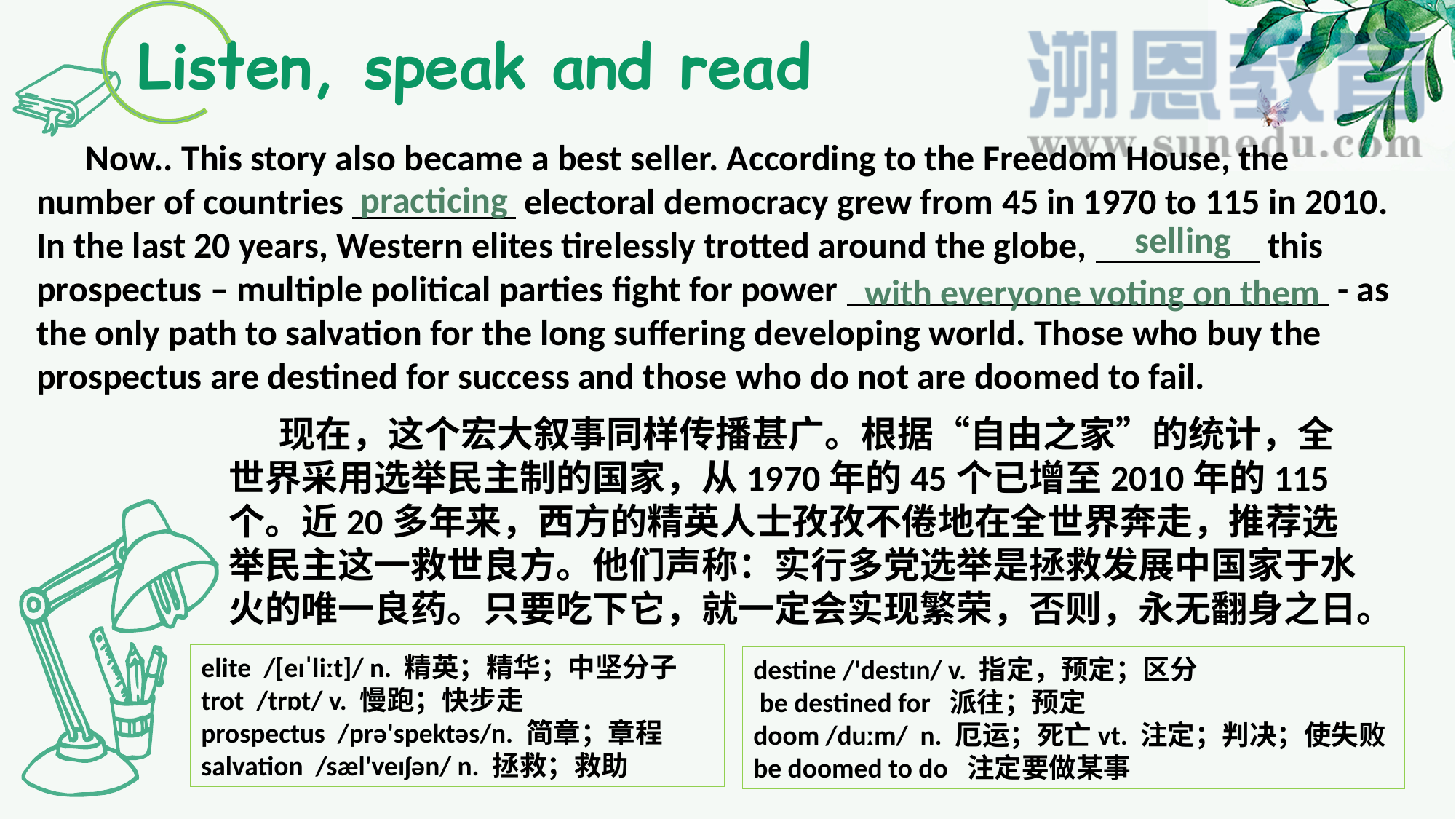

Listen, speak and read

      Now.. This story also became a best seller. According to the Freedom House, the number of countries                      electoral democracy grew from 45 in 1970 to 115 in 2010. In the last 20 years, Western elites tirelessly trotted around the globe,                      this prospectus – multiple political parties fight for power                                                             - as the only path to salvation for the long suffering developing world. Those who buy the prospectus are destined for success and those who do not are doomed to fail.
practicing
selling
with everyone voting on them
     现在，这个宏大叙事同样传播甚广。根据“自由之家”的统计，全世界采用选举民主制的国家，从1970年的45个已增至2010年的115个。近20多年来，西方的精英人士孜孜不倦地在全世界奔走，推荐选举民主这一救世良方。他们声称：实行多党选举是拯救发展中国家于水火的唯一良药。只要吃下它，就一定会实现繁荣，否则，永无翻身之日。

elite  /[eɪˈliːt]/ n. 精英；精华；中坚分子
trot  /trɒt/ v. 慢跑；快步走
prospectus  /prə'spektəs/n. 简章；章程
salvation  /sæl'veɪʃən/ n. 拯救；救助
destine /'destɪn/ v. 指定，预定；区分
 be destined for  派往；预定
doom /duːm/  n. 厄运；死亡vt. 注定；判决；使失败
be doomed to do  注定要做某事